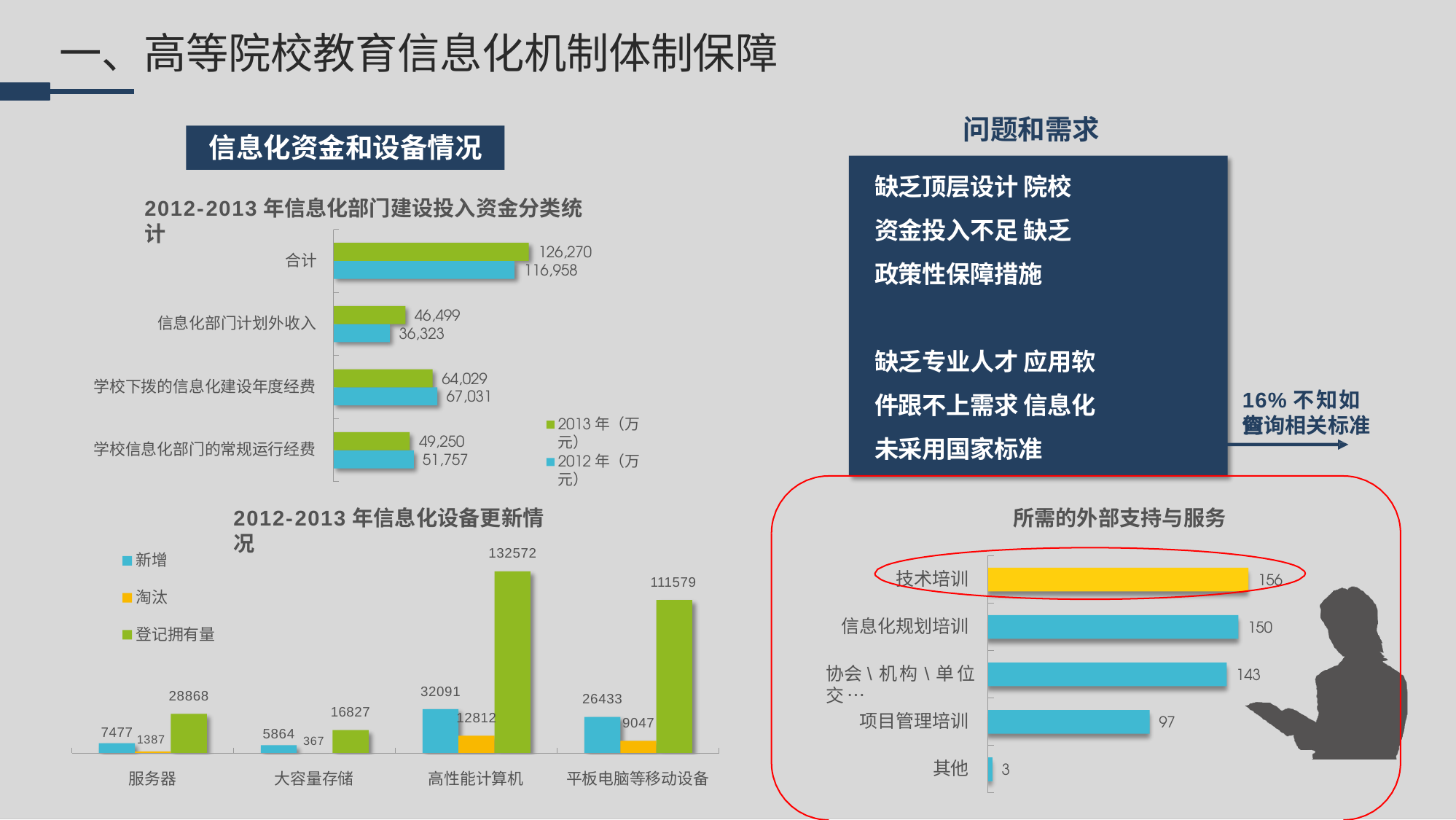

# 一、高等院校教育信息化机制体制保障
问题和需求

信息化资金和设备情况

缺乏顶层设计 院校资金投入不足 缺乏政策性保障措施

2012-2013年信息化部门建设投入资金分类统计

126,270

合计

116,958

46,499

信息化部门计划外收入
36,323

缺乏专业人才 应用软件跟不上需求 信息化未采用国家标准

64,029

学校下拨的信息化建设年度经费
16%不知如何
67,031

查询相关标准
2013年（万元）

49,250
51,757

学校信息化部门的常规运行经费

2012年（万元）

2012-2013年信息化设备更新情况
所需的外部支持与服务
132572

新增

技术培训

156

111579

淘汰

信息化规划培训

150
登记拥有量

协会\机构\单位交…

143
32091
28868
26433

16827

12812

项目管理培训

97

9047
7477 1387

5864  367

其他

3
服务器
大容量存储
高性能计算机
平板电脑等移动设备